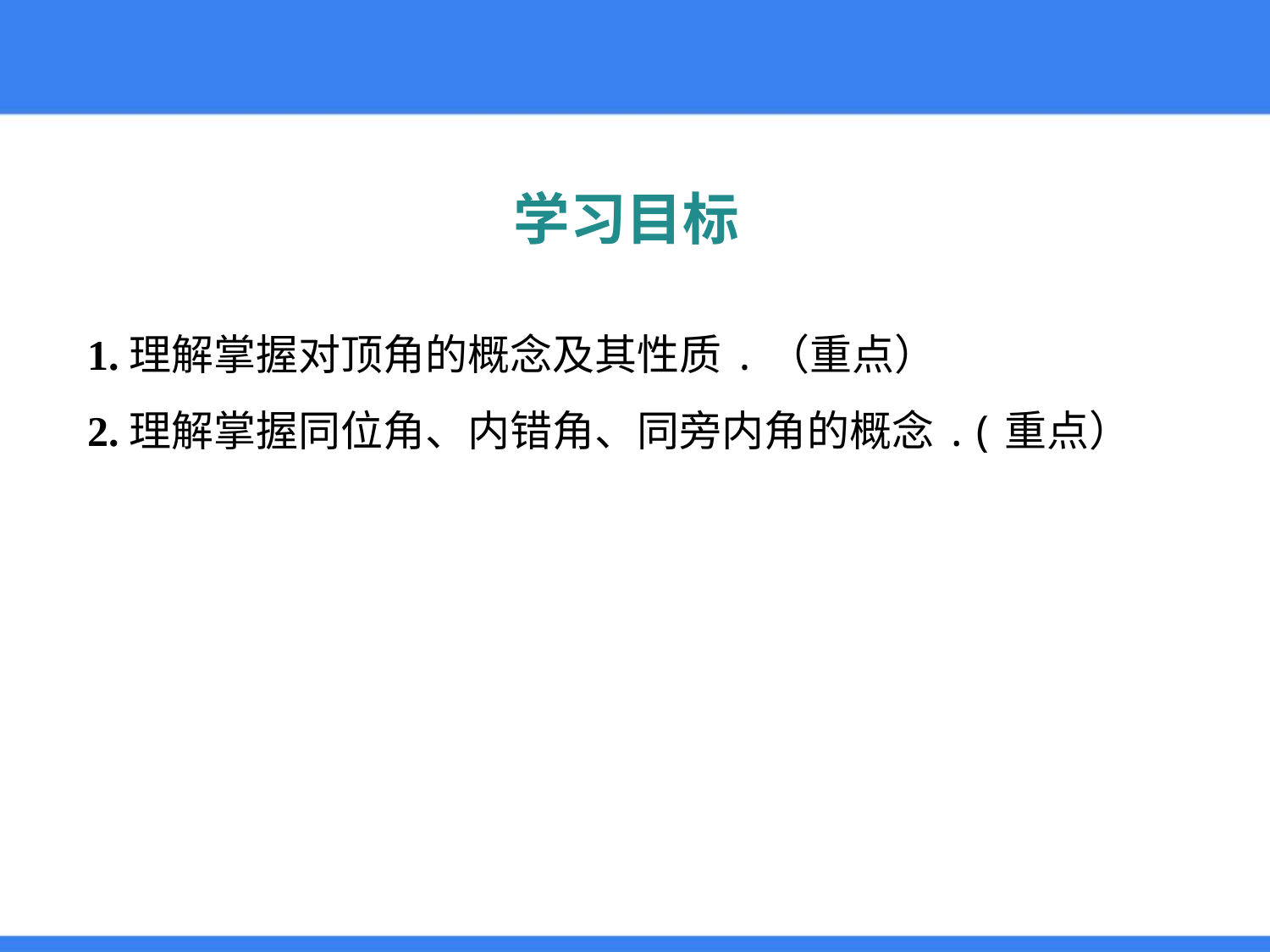

学习目标
1.理解掌握对顶角的概念及其性质.（重点）
2.理解掌握同位角、内错角、同旁内角的概念.(重点）